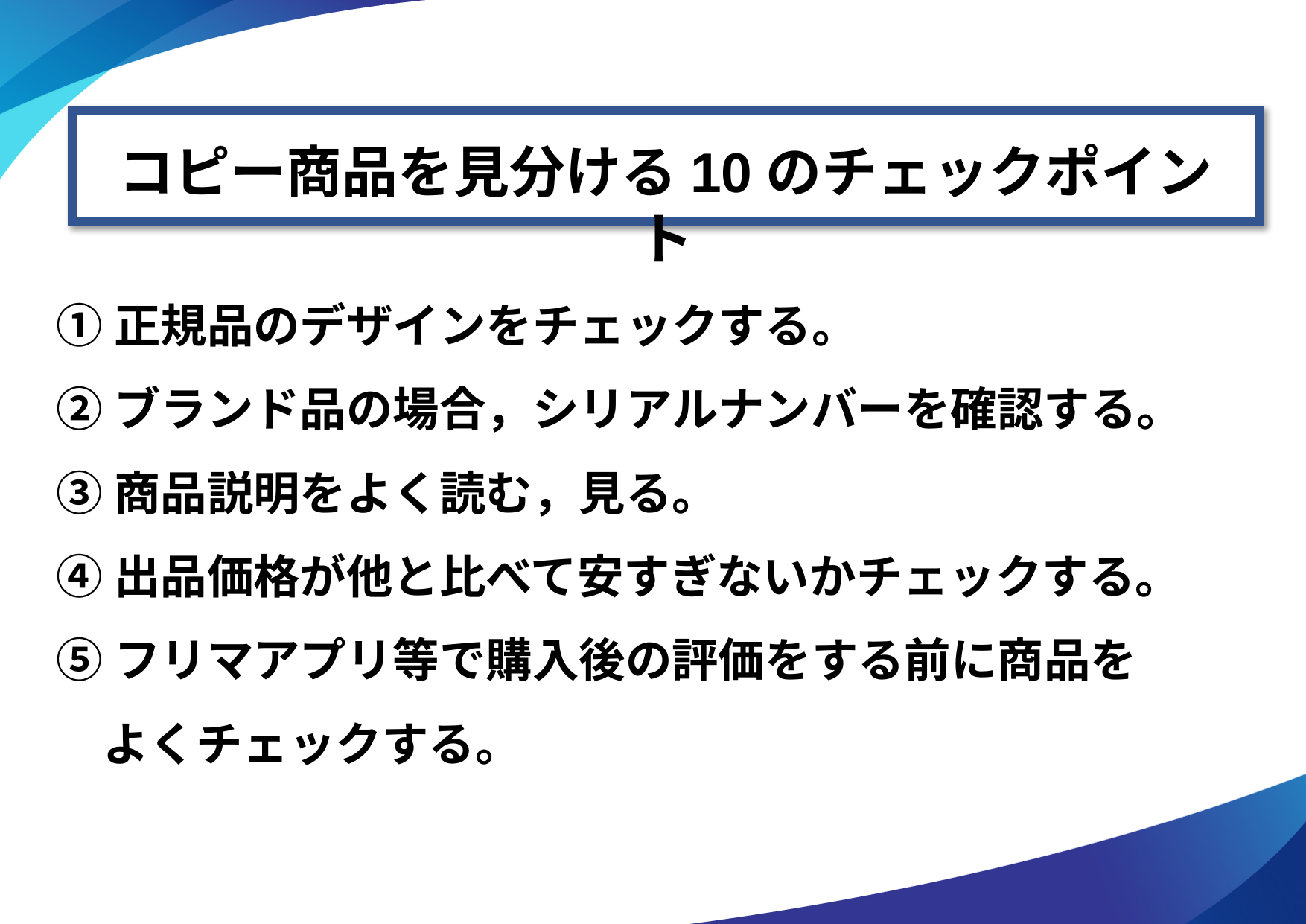

コピー商品を見分ける10のチェックポイント
①正規品のデザインをチェックする。
②ブランド品の場合，シリアルナンバーを確認する。
③商品説明をよく読む，見る。
④出品価格が他と比べて安すぎないかチェックする。
⑤フリマアプリ等で購入後の評価をする前に商品を
　よくチェックする。